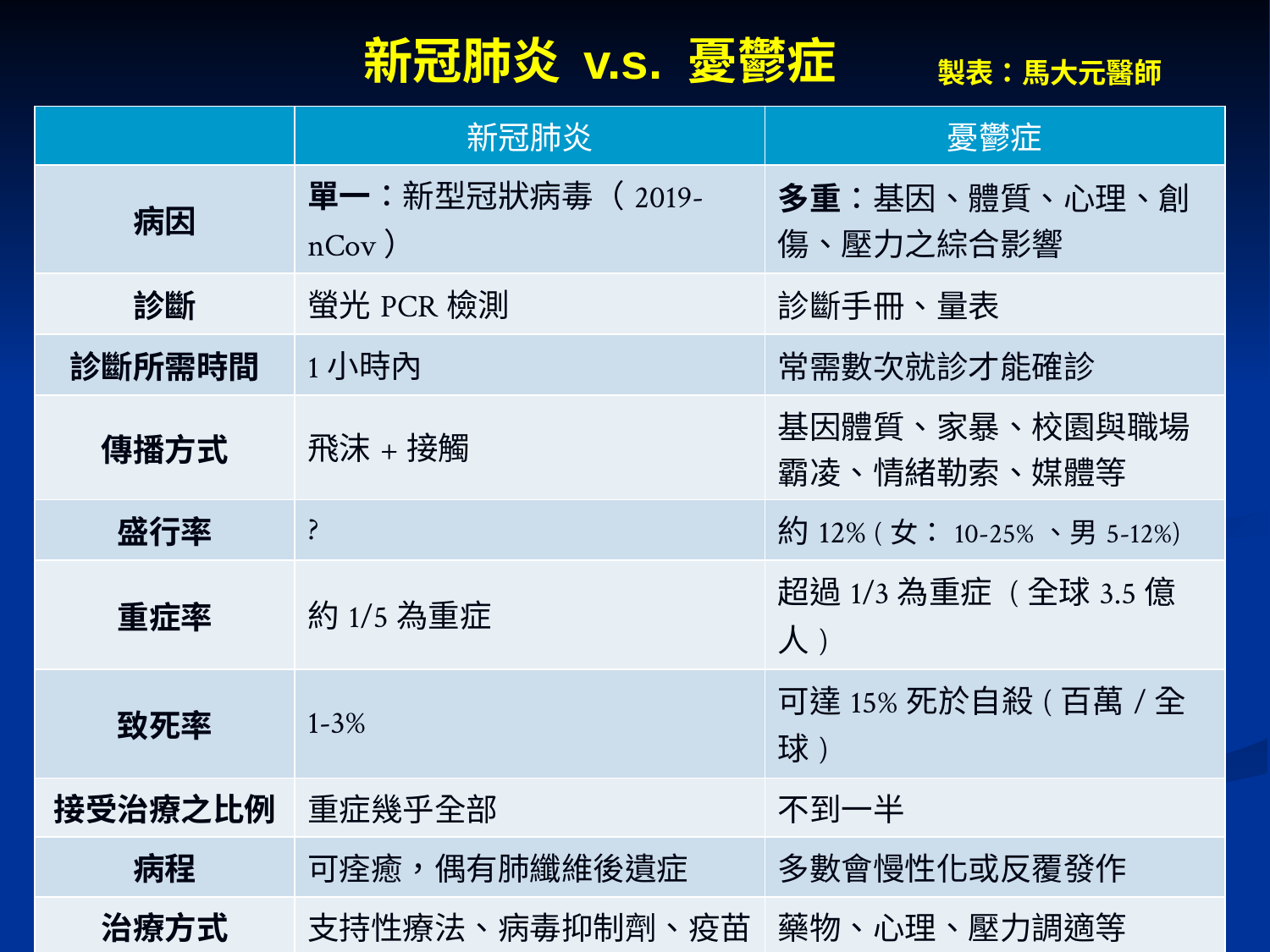

新冠肺炎 v.s. 憂鬱症
製表：馬大元醫師
|  | 新冠肺炎 | 憂鬱症 |
| --- | --- | --- |
| 病因 | 單一：新型冠狀病毒（2019-nCov） | 多重：基因、體質、心理、創傷、壓力之綜合影響 |
| 診斷 | 螢光PCR檢測 | 診斷手冊、量表 |
| 診斷所需時間 | 1小時內 | 常需數次就診才能確診 |
| 傳播方式 | 飛沫+接觸 | 基因體質、家暴、校園與職場霸凌、情緒勒索、媒體等 |
| 盛行率 | ? | 約12% (女：10-25%、男5-12%) |
| 重症率 | 約1/5為重症 | 超過1/3為重症 (全球3.5億人) |
| 致死率 | 1-3% | 可達15%死於自殺(百萬/全球) |
| 接受治療之比例 | 重症幾乎全部 | 不到一半 |
| 病程 | 可痊癒，偶有肺纖維後遺症 | 多數會慢性化或反覆發作 |
| 治療方式 | 支持性療法、病毒抑制劑、疫苗 | 藥物、心理、壓力調適等 |
| 影響 | 國際公共衛生緊急事件 | 21世紀三大殺手之一、青壯年失能原因第一名 |